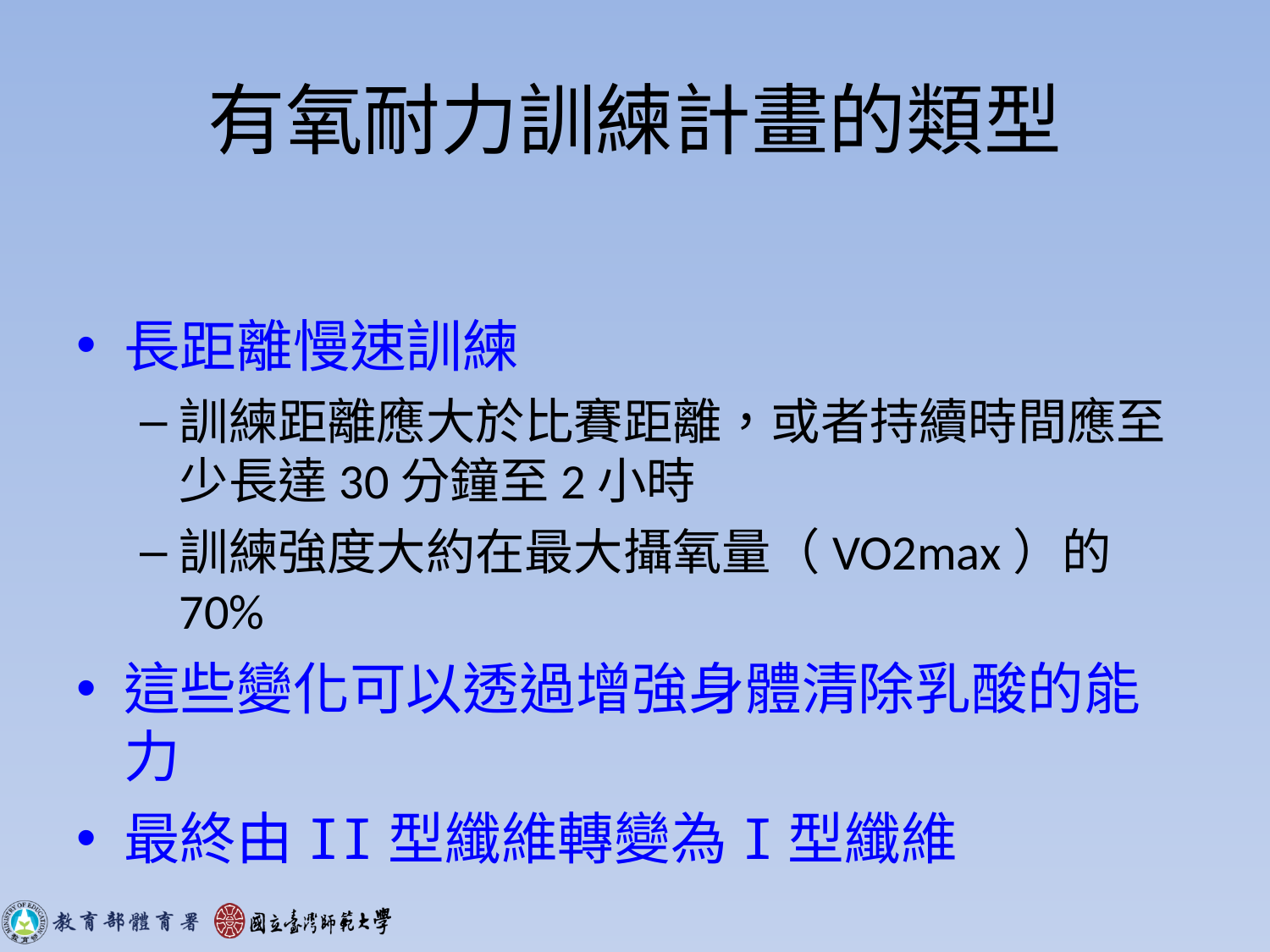

# 有氧耐力訓練計畫的類型

長距離慢速訓練
訓練距離應大於比賽距離，或者持續時間應至少長達30分鐘至2小時
訓練強度大約在最大攝氧量（VO2max）的70%
這些變化可以透過增強身體清除乳酸的能力
最終由II型纖維轉變為I型纖維